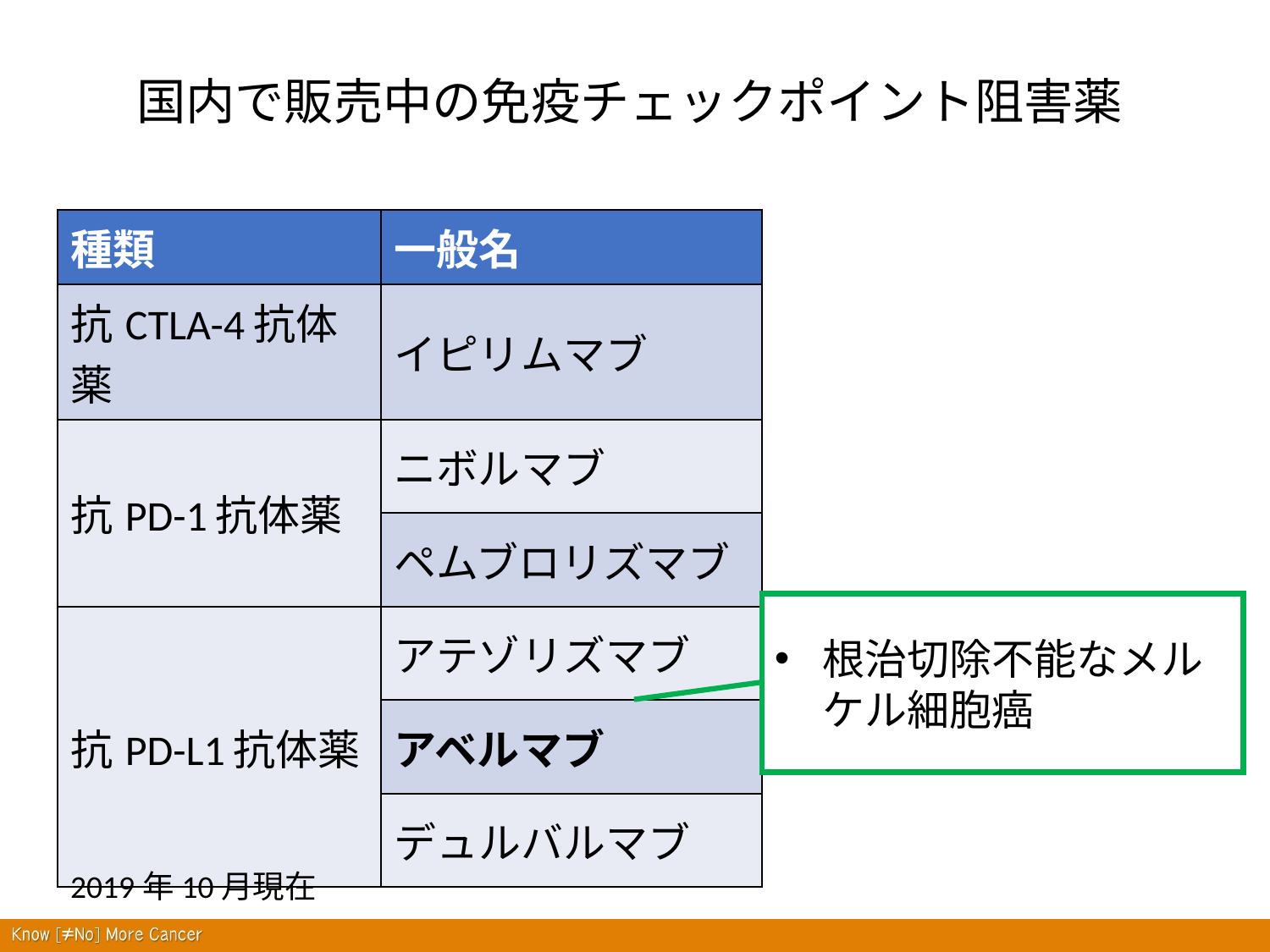

国内で販売中の免疫チェックポイント阻害薬
| 種類 | 一般名 |
| --- | --- |
| 抗CTLA-4抗体薬 | イピリムマブ |
| 抗PD-1抗体薬 | ニボルマブ |
|  | ペムブロリズマブ |
| 抗PD-L1抗体薬 | アテゾリズマブ |
|  | アベルマブ |
|  | デュルバルマブ |
根治切除不能なメルケル細胞癌
2019年10月現在